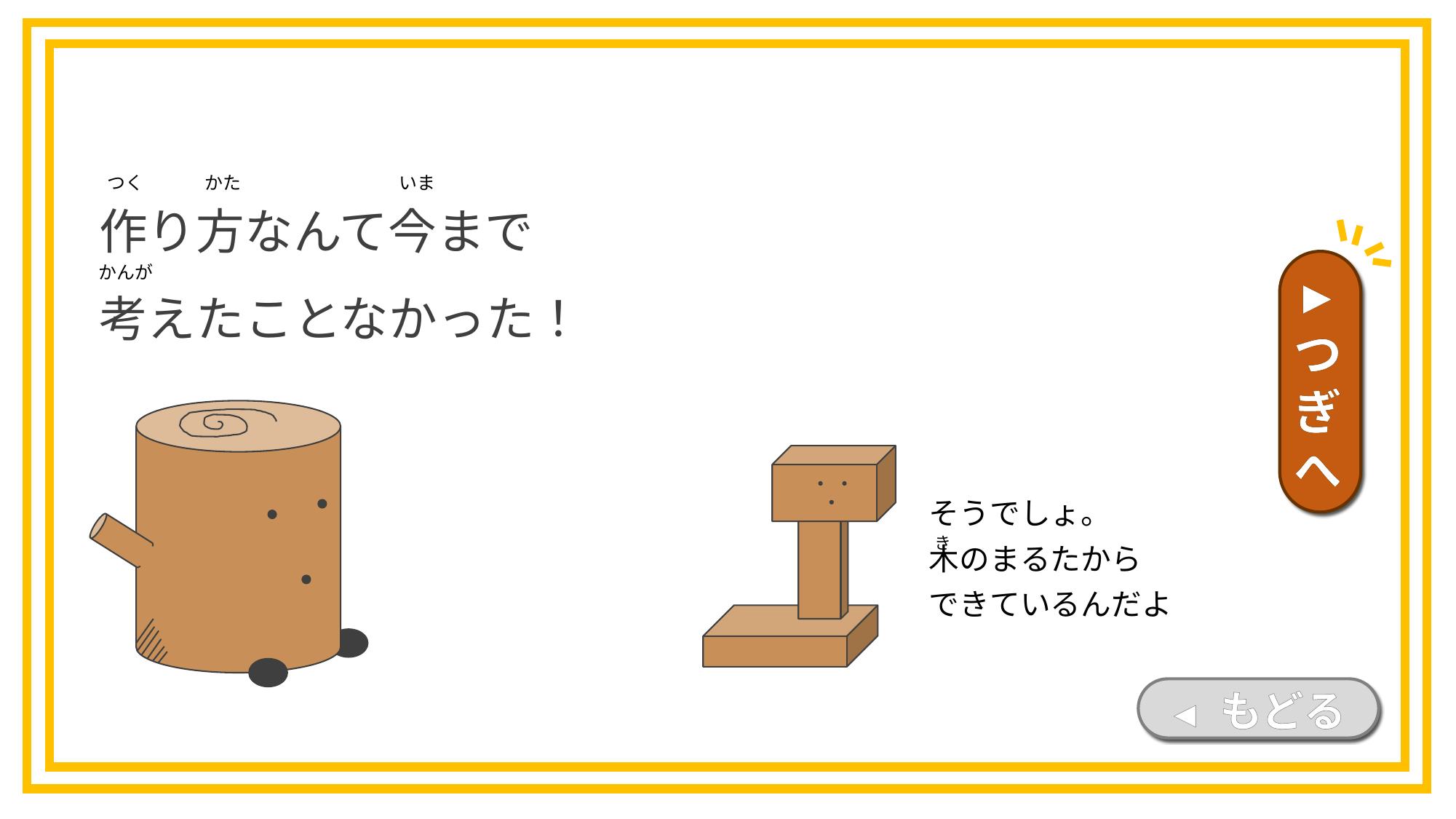

いま
かた
作り方なんて今まで
考えたことなかった！
つく
►つぎへ
かんが

そうでしょ。
木のまるたから
できているんだよ
き
◄ もどる